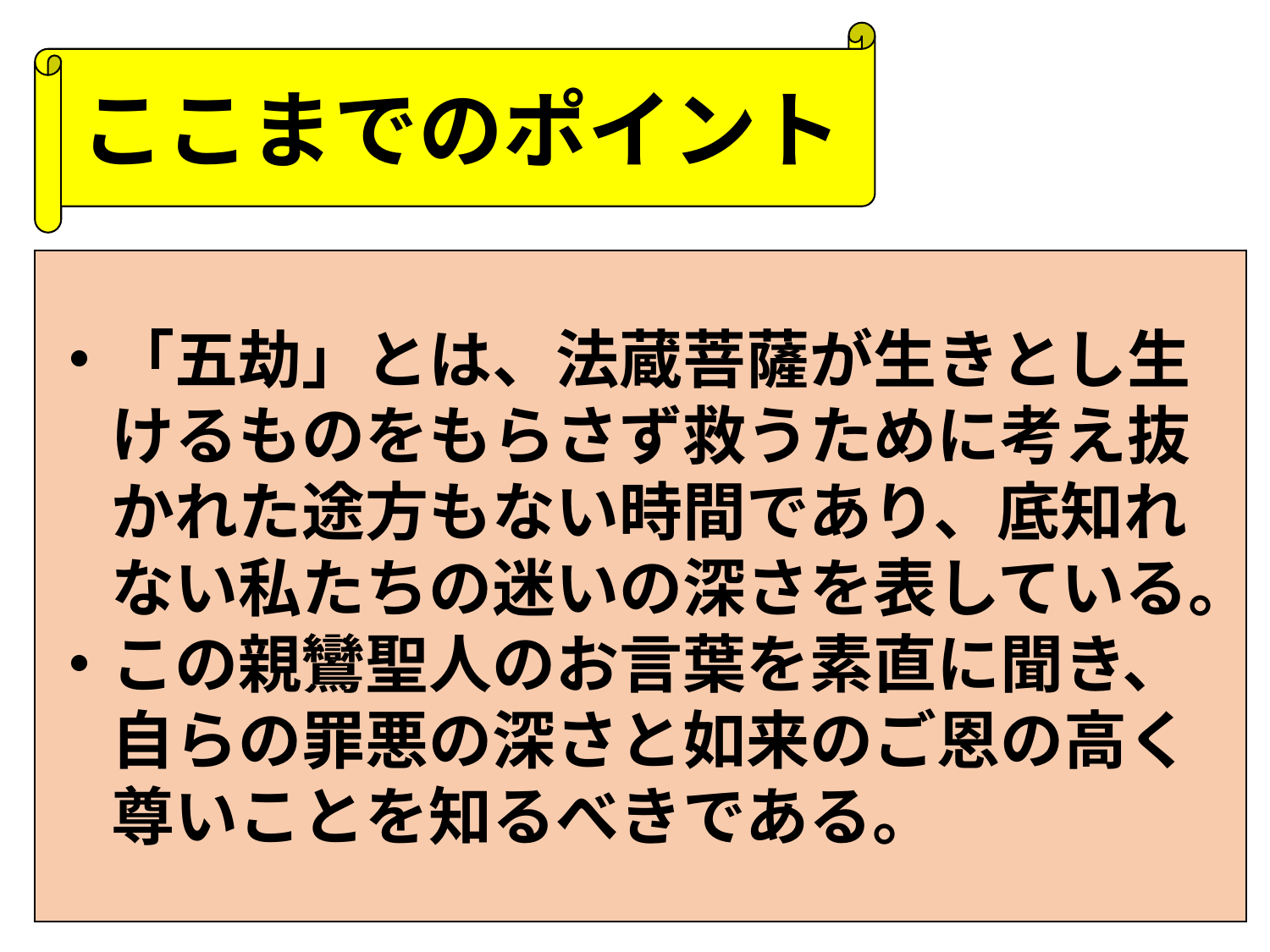

ここまでのポイント
・「五劫」とは、法蔵菩薩が生きとし生
　けるものをもらさず救うために考え抜
　かれた途方もない時間であり、底知れ
　ない私たちの迷いの深さを表している。
・この親鸞聖人のお言葉を素直に聞き、
　自らの罪悪の深さと如来のご恩の高く
　尊いことを知るべきである。